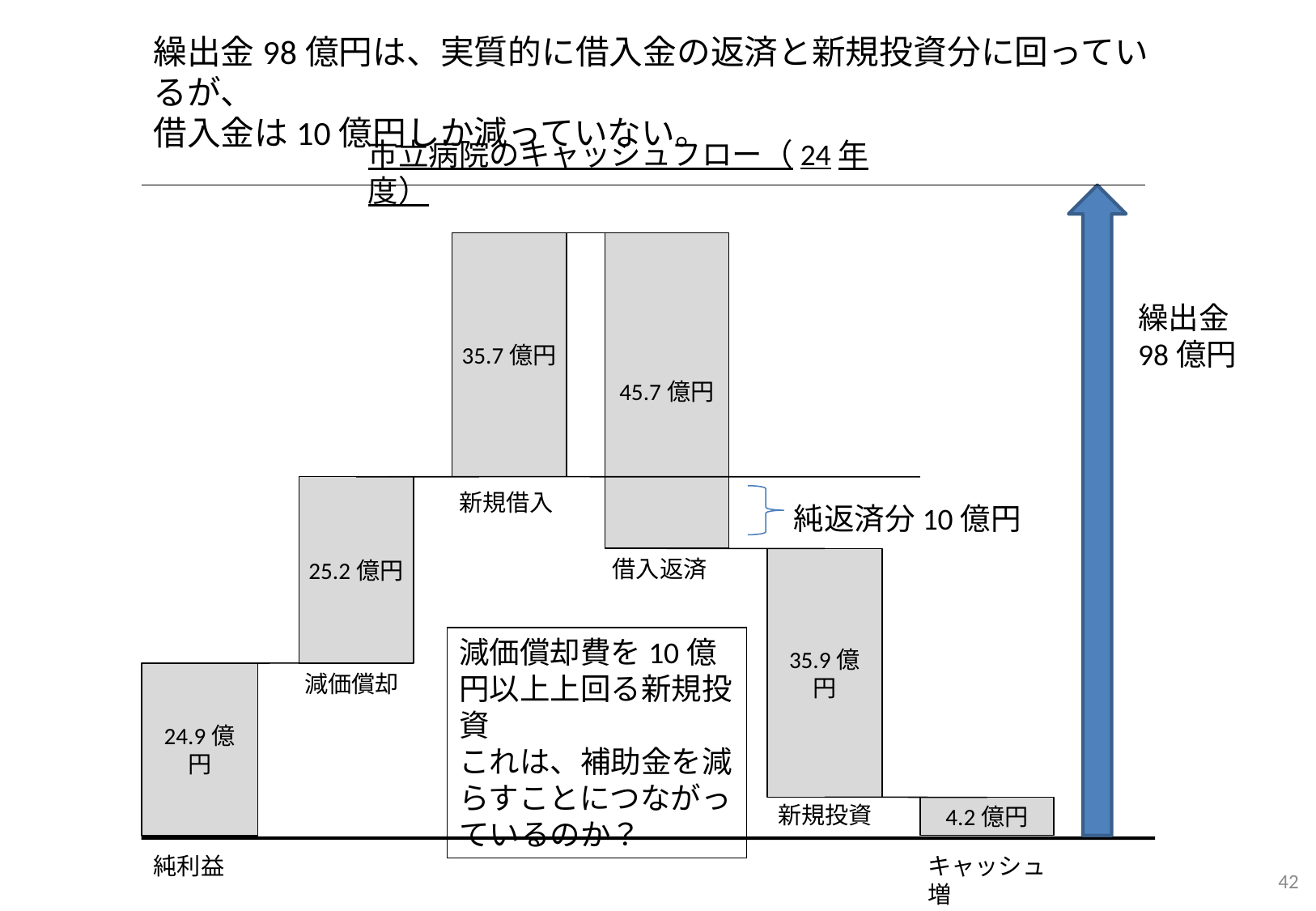

繰出金98億円は、実質的に借入金の返済と新規投資分に回っているが、
借入金は10億円しか減っていない。
市立病院のキャッシュフロー（24年度）

35.7億円
45.7億円
繰出金
98億円
25.2億円
新規借入

純返済分10億円
借入返済
35.9億円
減価償却費を10億円以上上回る新規投資
これは、補助金を減らすことにつながっているのか？
24.9億円
減価償却
新規投資
4.2億円

純利益
キャッシュ増
42